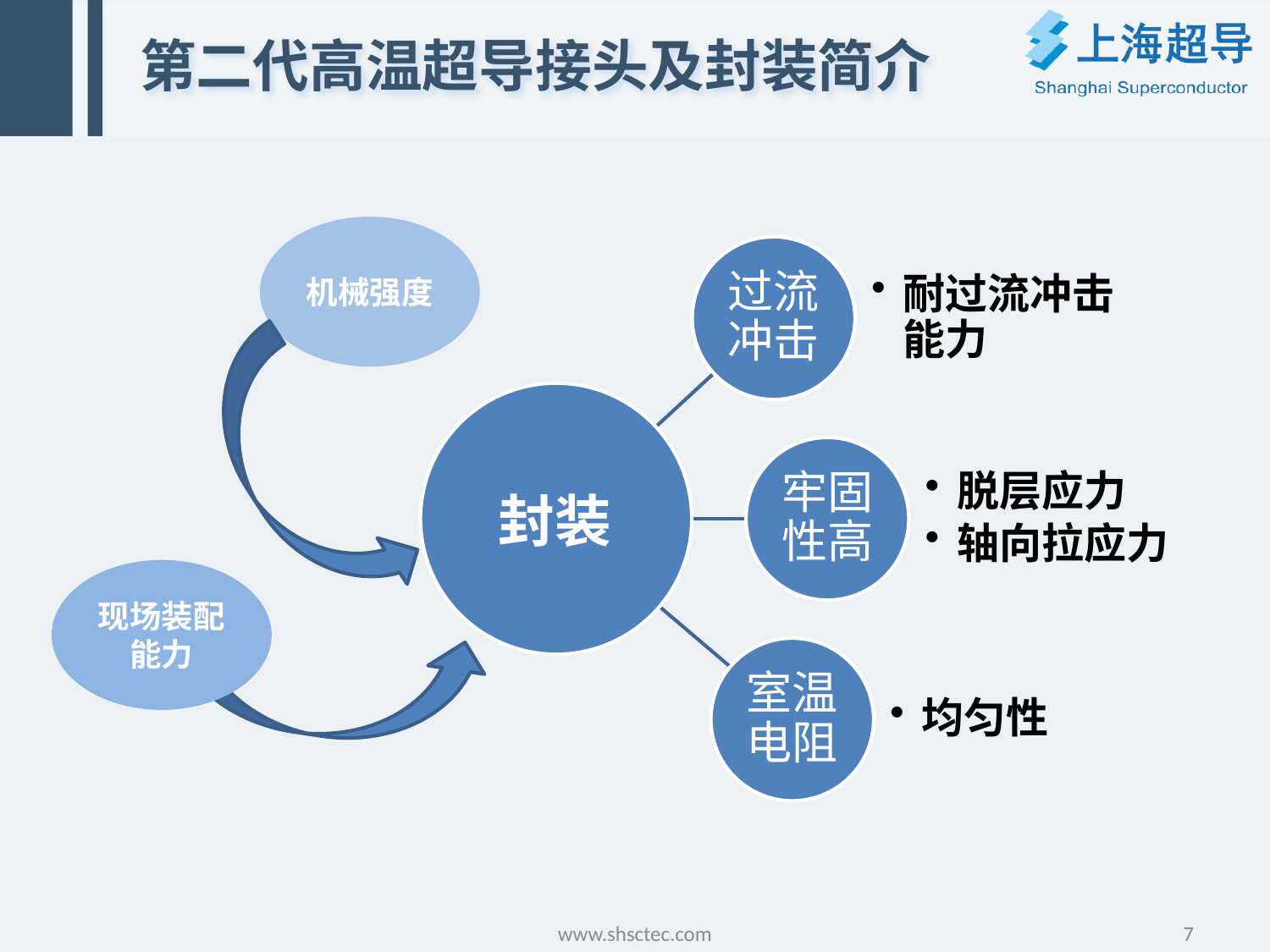

# 第二代高温超导接头及封装简介
机械强度
过流冲击
耐过流冲击能力
牢固性高
脱层应力
轴向拉应力
室温电阻
均匀性

封装
现场装配能力

www.shsctec.com
7